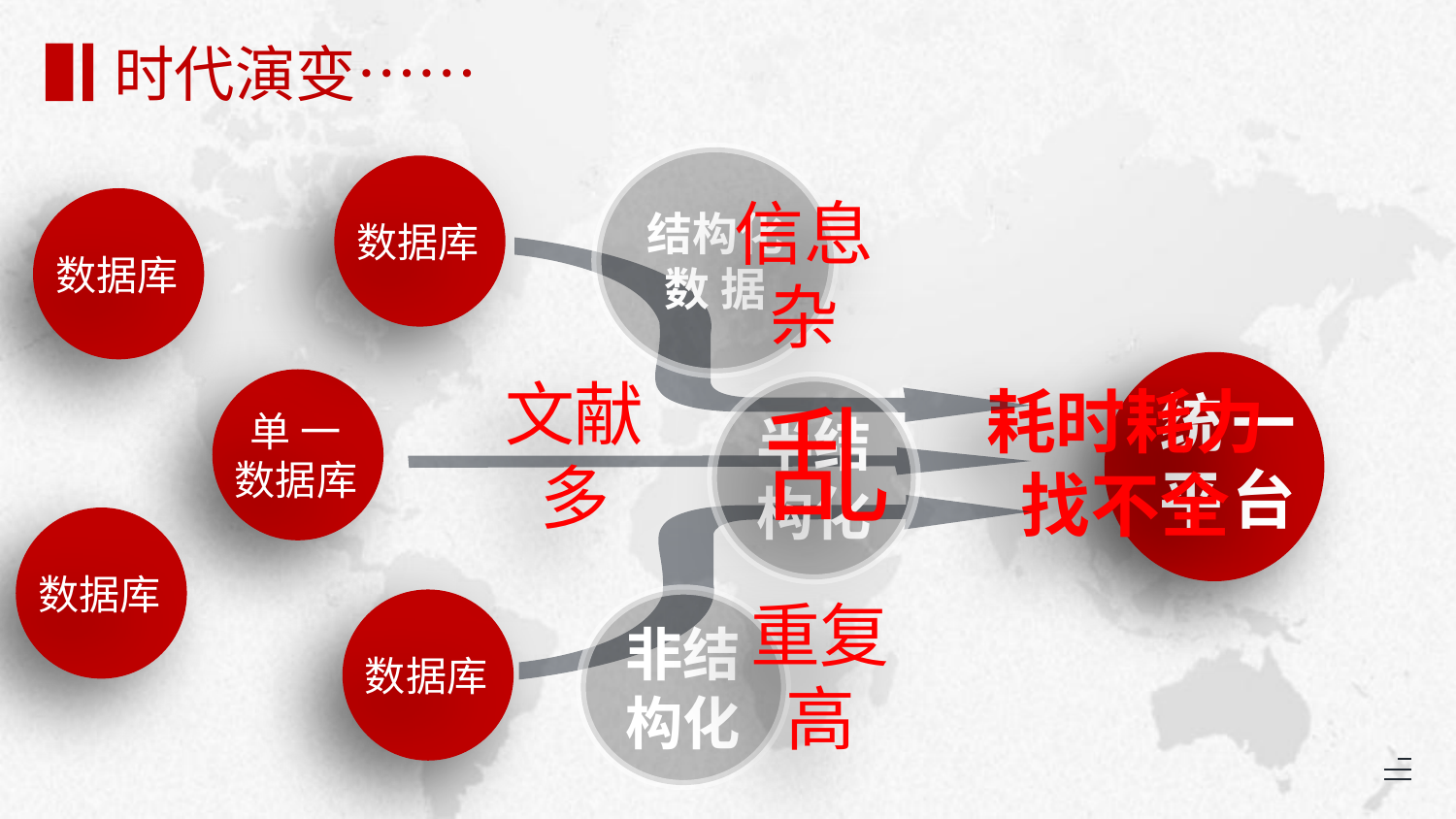

时代演变……

结构化
数 据

数据库

数据库
信息杂

统一
平台

单 一
数据库
文献多
半结
构化
乱
耗时耗力
找不全

数据库

数据库
非结
构化
重复高